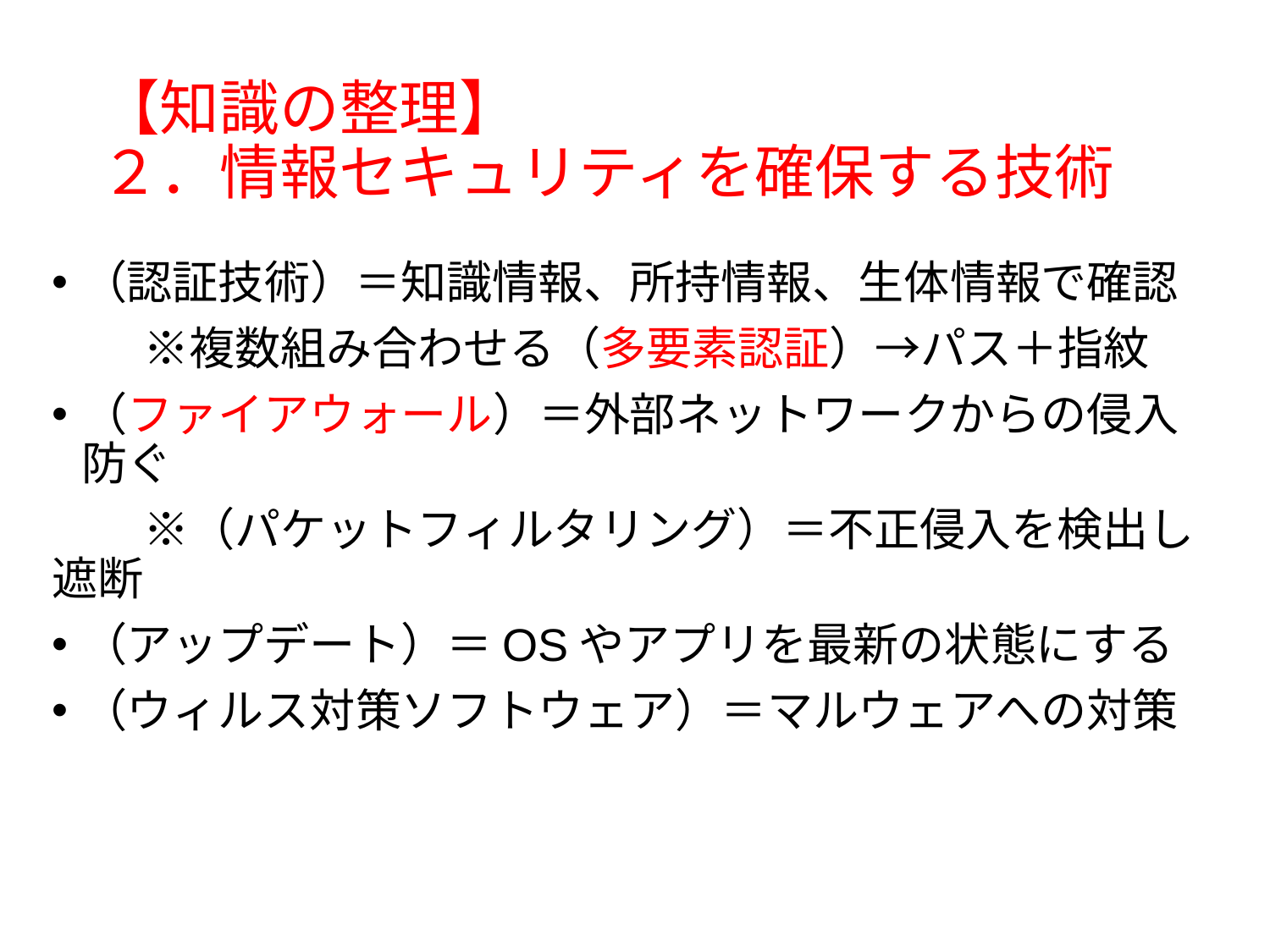

# 【知識の整理】 ２．情報セキュリティを確保する技術
（認証技術）＝知識情報、所持情報、生体情報で確認
　　※複数組み合わせる（多要素認証）→パス＋指紋
（ファイアウォール）＝外部ネットワークからの侵入防ぐ
　　※（パケットフィルタリング）＝不正侵入を検出し遮断
（アップデート）＝OSやアプリを最新の状態にする
（ウィルス対策ソフトウェア）＝マルウェアへの対策